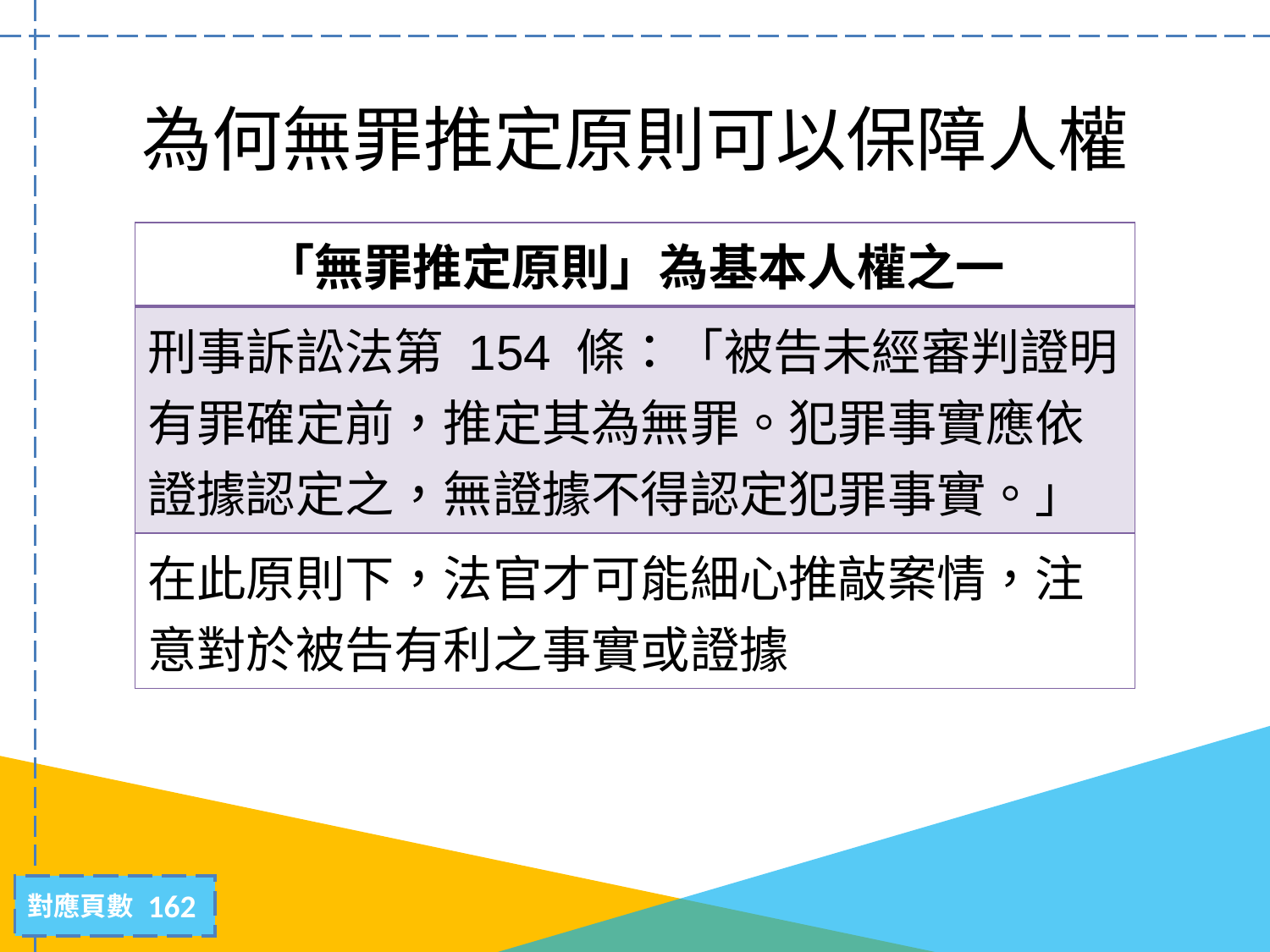

# 為何無罪推定原則可以保障人權
| 「無罪推定原則」為基本人權之一 |
| --- |
| 刑事訴訟法第 154 條：「被告未經審判證明有罪確定前，推定其為無罪。犯罪事實應依證據認定之，無證據不得認定犯罪事實。」 |
| 在此原則下，法官才可能細心推敲案情，注意對於被告有利之事實或證據 |
162